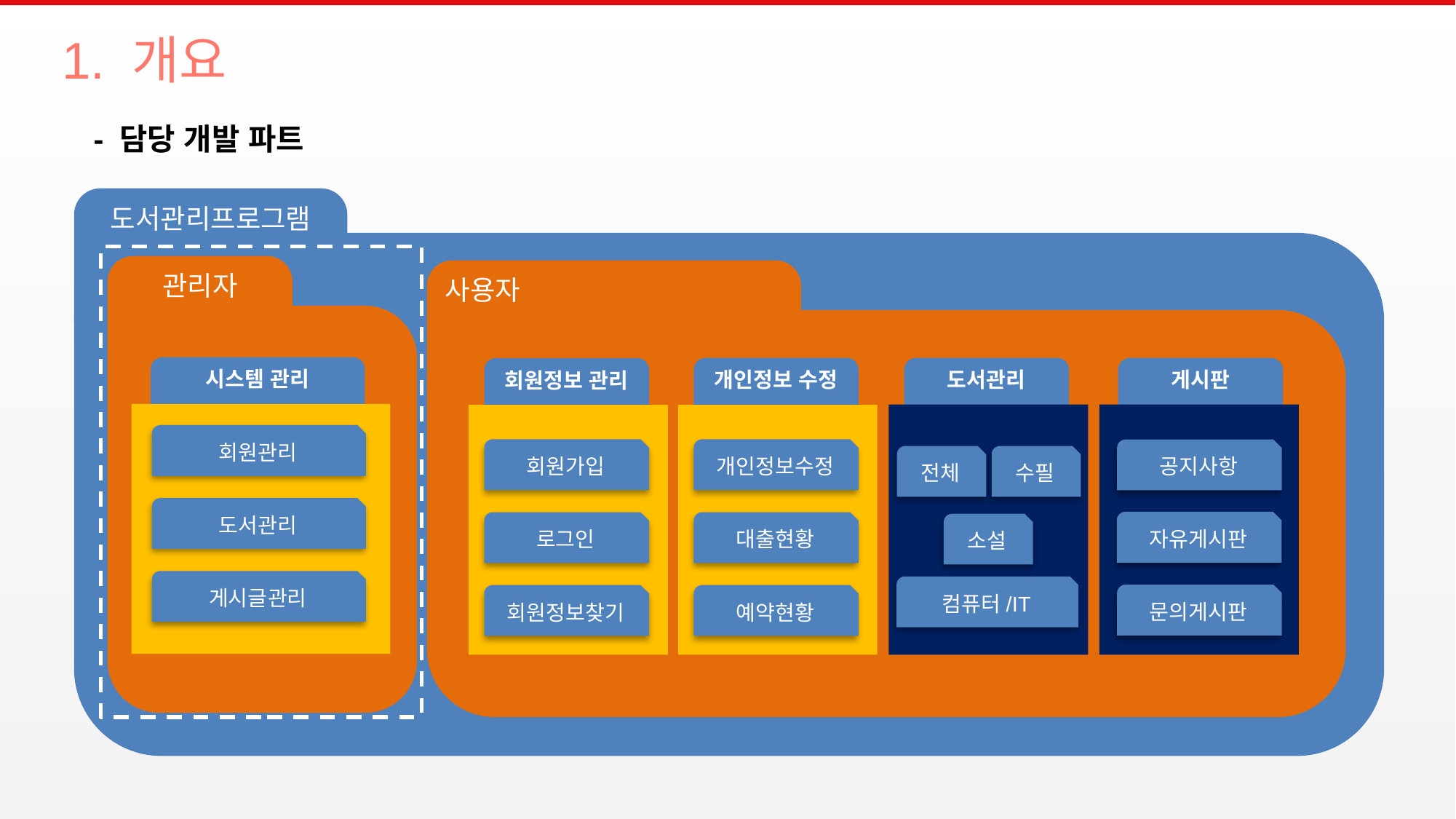

# 1. 개요
- 담당 개발 파트
도서관리프로그램

관리자

사용자

시스템 관리

회원관리
도서관리
게시글관리
개인정보 수정

개인정보수정
대출현황
예약현황
도서관리

전체
수필
소설
컴퓨터/IT
게시판

공지사항
자유게시판
문의게시판
회원정보 관리

회원가입
로그인
회원정보찾기